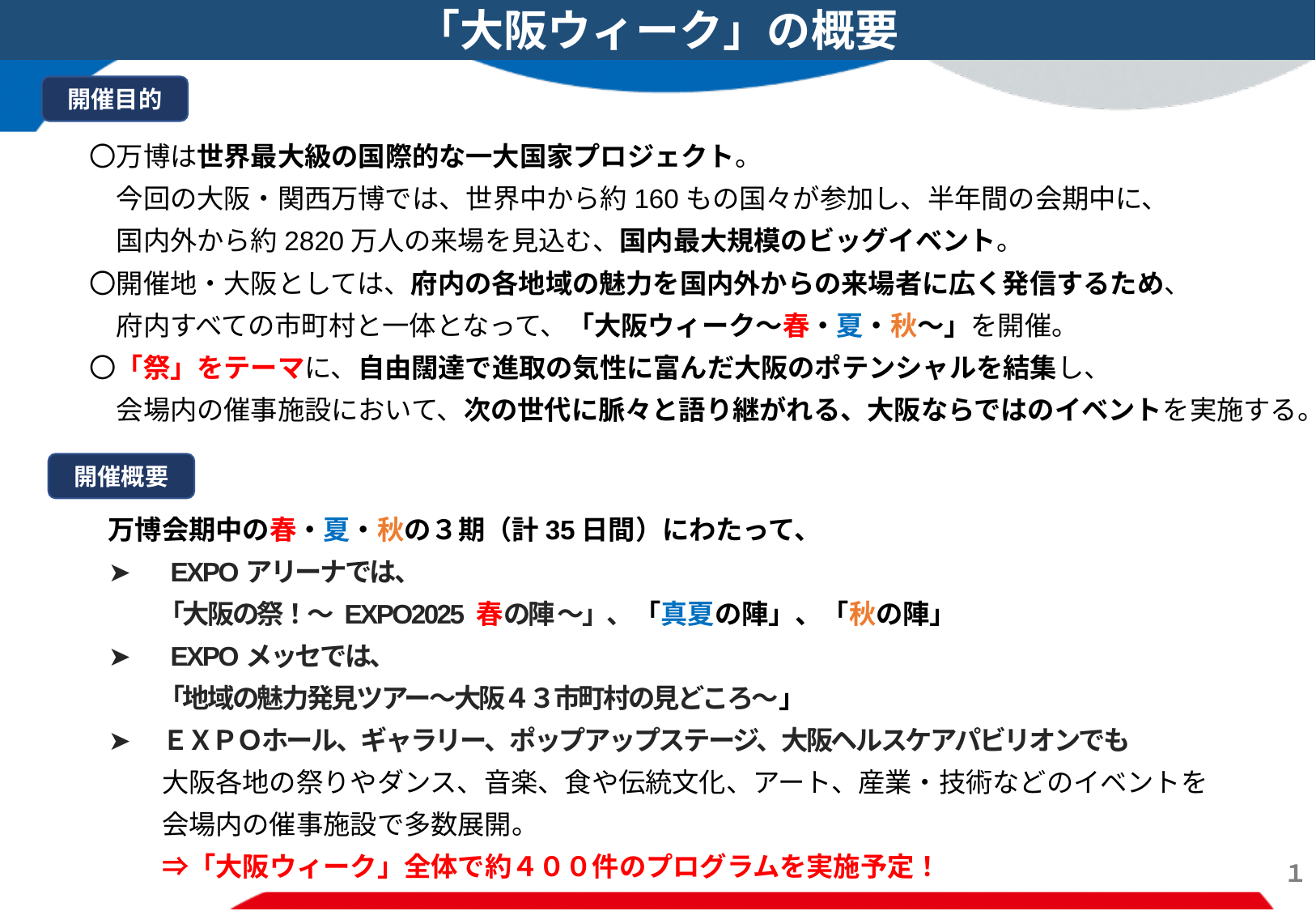

「大阪ウィーク」の概要
開催目的
〇万博は世界最大級の国際的な一大国家プロジェクト。
　今回の大阪・関西万博では、世界中から約160もの国々が参加し、半年間の会期中に、
　国内外から約2820万人の来場を見込む、国内最大規模のビッグイベント。
〇開催地・大阪としては、府内の各地域の魅力を国内外からの来場者に広く発信するため、
　府内すべての市町村と一体となって、「大阪ウィーク～春・夏・秋～」を開催。
〇「祭」をテーマに、自由闊達で進取の気性に富んだ大阪のポテンシャルを結集し、
　会場内の催事施設において、次の世代に脈々と語り継がれる、大阪ならではのイベントを実施する。

開催概要
万博会期中の春・夏・秋の３期（計35日間）にわたって、
➤　EXPOアリーナでは、
　　「大阪の祭！～ EXPO2025 春の陣 ～」、「真夏の陣」、「秋の陣」
➤　EXPOメッセでは、
　　「地域の魅力発見ツアー～大阪４３市町村の見どころ～」
➤　ＥＸＰＯホール、ギャラリー、ポップアップステージ、大阪ヘルスケアパビリオンでも
　　大阪各地の祭りやダンス、音楽、食や伝統文化、アート、産業・技術などのイベントを
　　会場内の催事施設で多数展開。
　　⇒「大阪ウィーク」全体で約４００件のプログラムを実施予定！

１